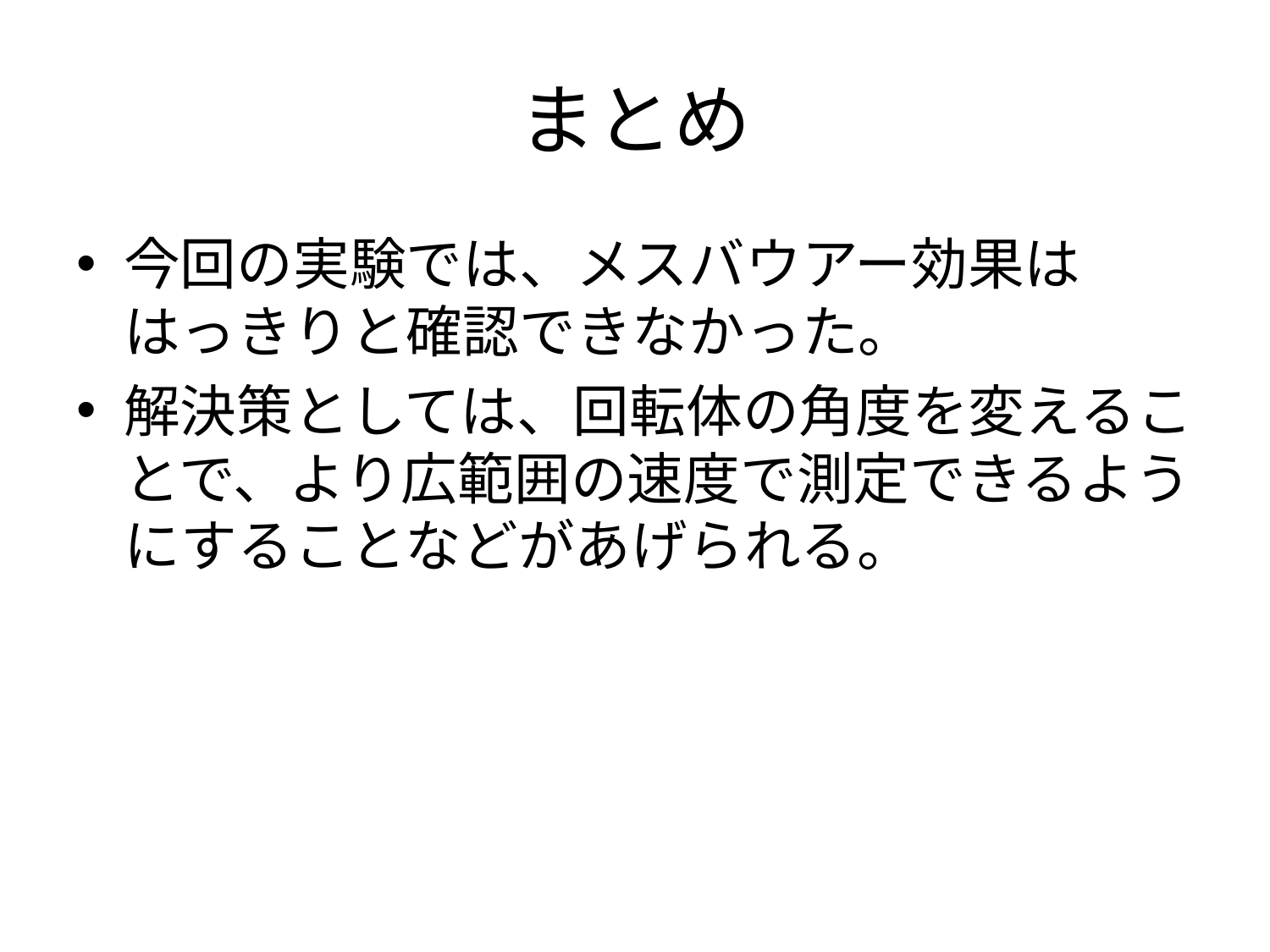

# まとめ
今回の実験では、メスバウアー効果ははっきりと確認できなかった。
解決策としては、回転体の角度を変えることで、より広範囲の速度で測定できるようにすることなどがあげられる。